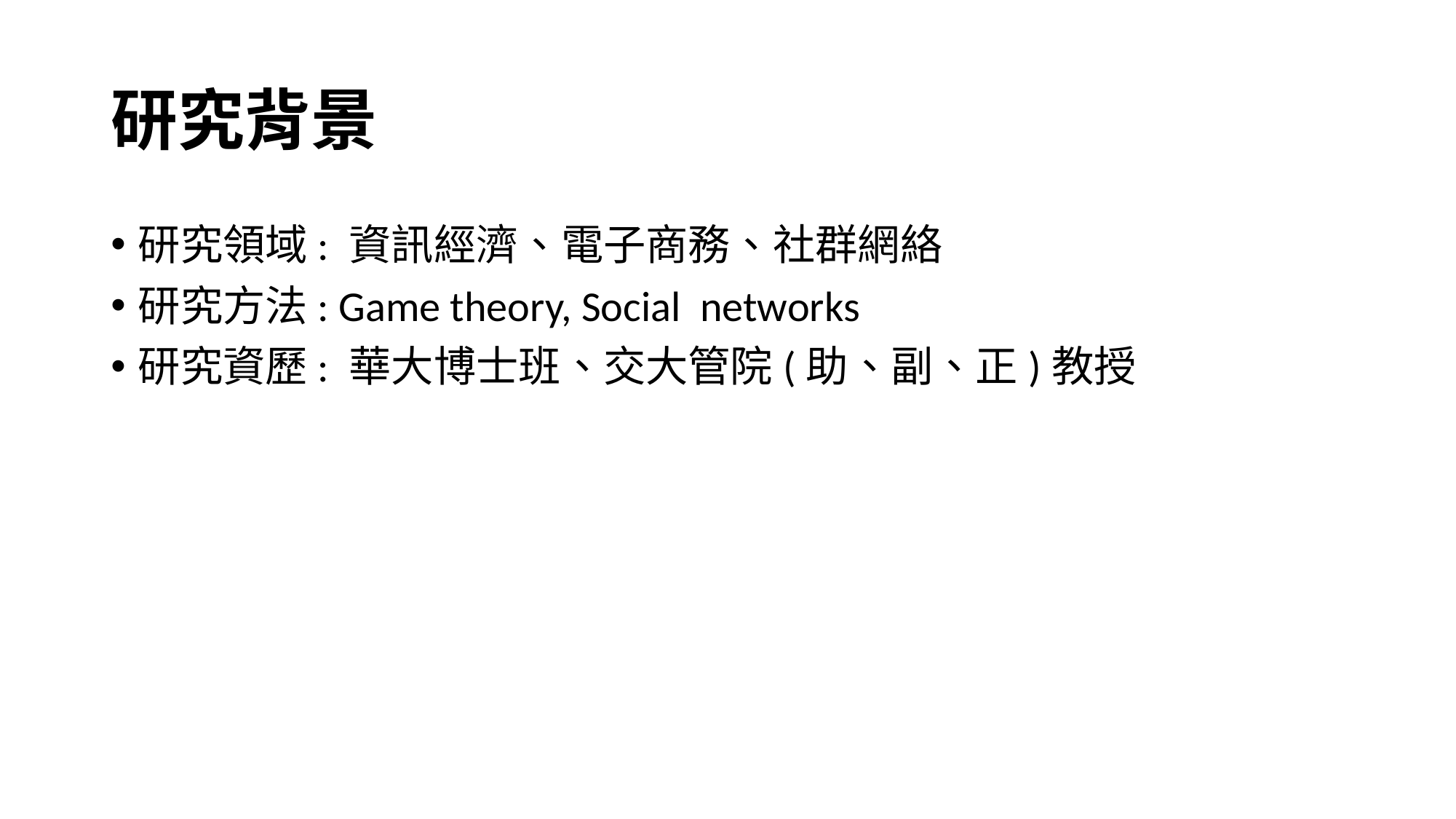

# 研究背景
研究領域: 資訊經濟、電子商務、社群網絡
研究方法: Game theory, Social  networks
研究資歷: 華大博士班、交大管院(助、副、正)教授